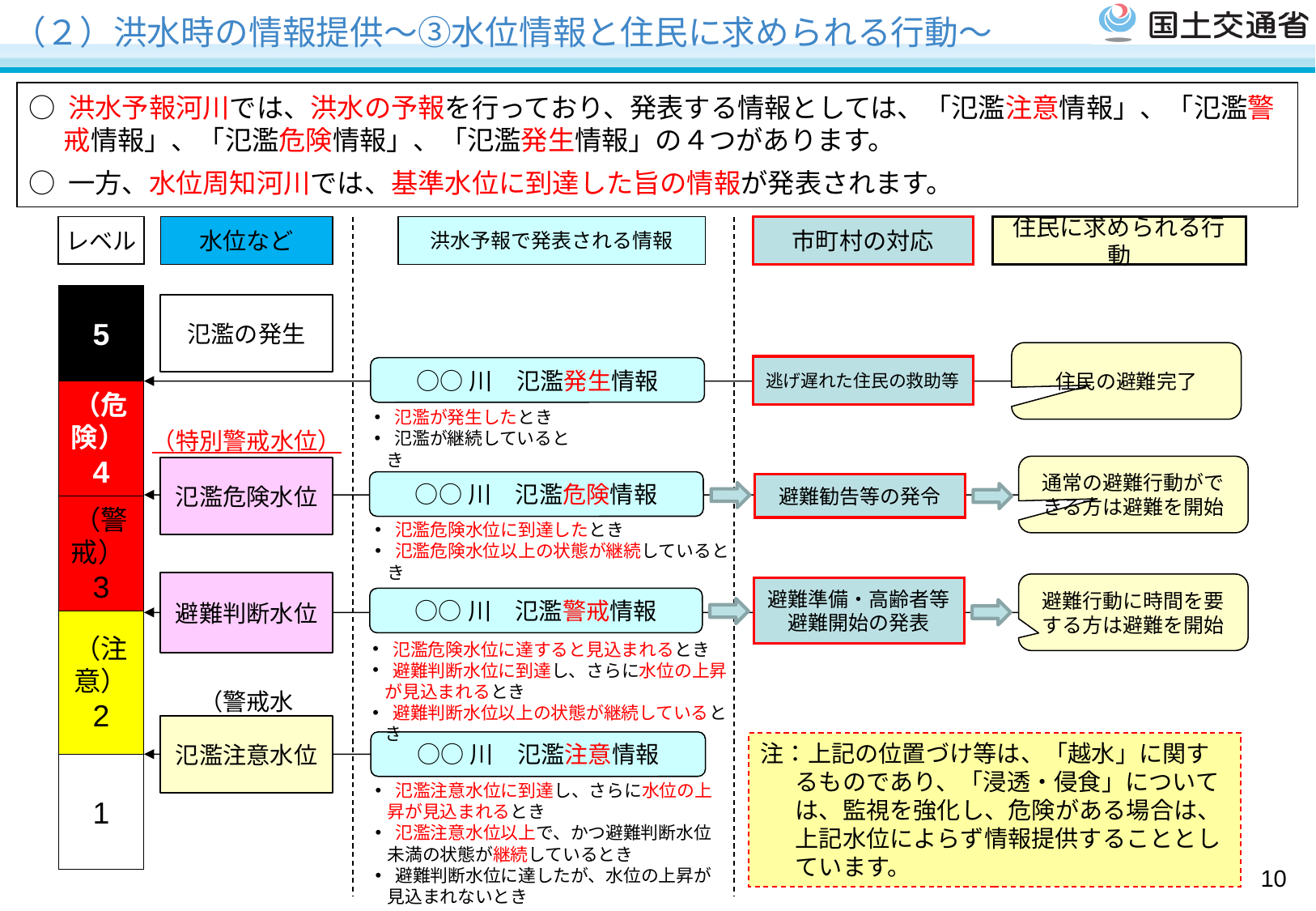

# （２）洪水時の情報提供～③水位情報と住民に求められる行動～
○ 洪水予報河川では、洪水の予報を行っており、発表する情報としては、「氾濫注意情報」、「氾濫警戒情報」、「氾濫危険情報」、「氾濫発生情報」の４つがあります。
○ 一方、水位周知河川では、基準水位に到達した旨の情報が発表されます。
レベル
水位など
5
氾濫の発生
（危険）4
（特別警戒水位）
氾濫危険水位
（警戒）3
避難判断水位
（注意）
2
（警戒水位）
氾濫注意水位
1
洪水予報で発表される情報
市町村の対応
住民に求められる行動
住民の避難完了
逃げ遅れた住民の救助等
○○川　氾濫発生情報

 氾濫が発生したとき
 氾濫が継続しているとき
通常の避難行動ができる方は避難を開始
○○川　氾濫危険情報
避難勧告等の発令

 氾濫危険水位に到達したとき
 氾濫危険水位以上の状態が継続しているとき
避難行動に時間を要する方は避難を開始
避難準備・高齢者等避難開始の発表
○○川　氾濫警戒情報

 氾濫危険水位に達すると見込まれるとき
 避難判断水位に到達し、さらに水位の上昇が見込まれるとき
 避難判断水位以上の状態が継続しているとき
○○川　氾濫注意情報
注：上記の位置づけ等は、「越水」に関するものであり、「浸透・侵食」については、監視を強化し、危険がある場合は、上記水位によらず情報提供することとしています。

 氾濫注意水位に到達し、さらに水位の上昇が見込まれるとき
 氾濫注意水位以上で、かつ避難判断水位未満の状態が継続しているとき
 避難判断水位に達したが、水位の上昇が見込まれないとき

10